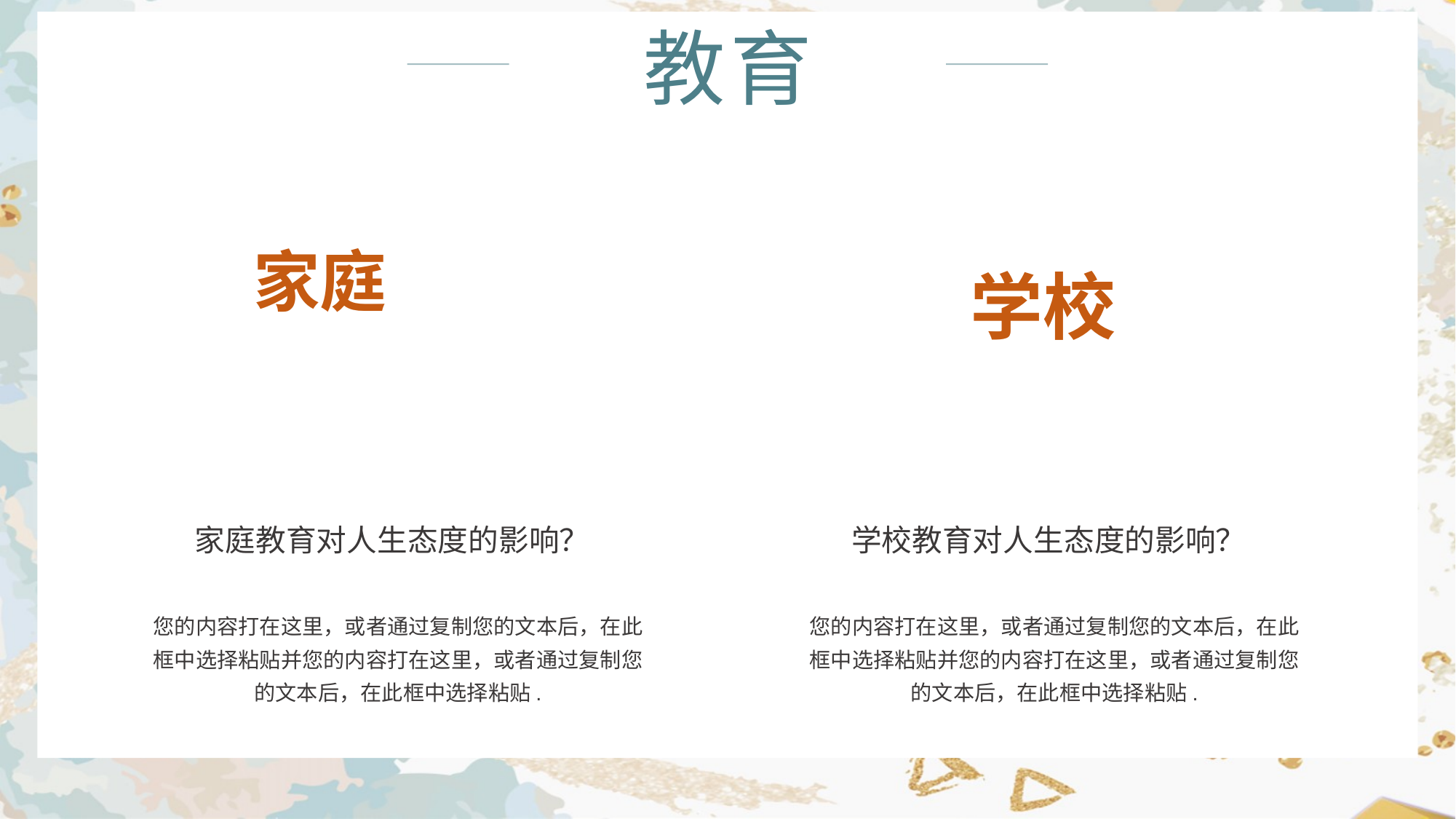

教育
家庭
学校
家庭教育对人生态度的影响？
学校教育对人生态度的影响？
您的内容打在这里，或者通过复制您的文本后，在此框中选择粘贴并您的内容打在这里，或者通过复制您的文本后，在此框中选择粘贴.

您的内容打在这里，或者通过复制您的文本后，在此框中选择粘贴并您的内容打在这里，或者通过复制您的文本后，在此框中选择粘贴.